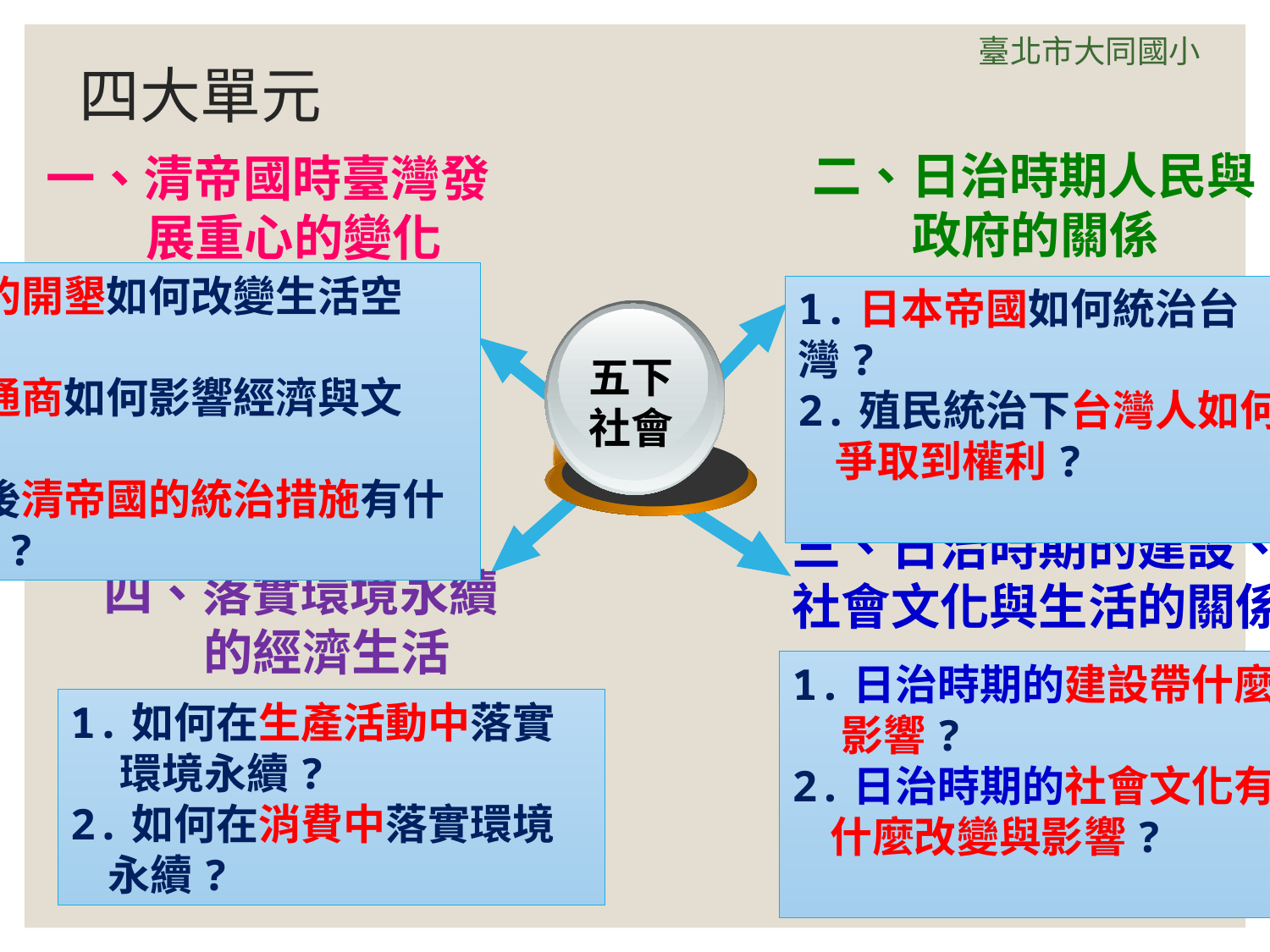

臺北市大同國小
# 四大單元
二、日治時期人民與政府的關係
一、清帝國時臺灣發展重心的變化
1.移民的開墾如何改變生活空間?
2.開港通商如何影響經濟與文化？
3.開港後清帝國的統治措施有什麼變化?
1.日本帝國如何統治台灣?
2.殖民統治下台灣人如何爭取到權利?

五下社會

三、日治時期的建設、社會文化與生活的關係

四、落實環境永續的經濟生活
1.日治時期的建設帶什麼影響?
2.日治時期的社會文化有什麼改變與影響?

1.如何在生產活動中落實環境永續?
2.如何在消費中落實環境永續?